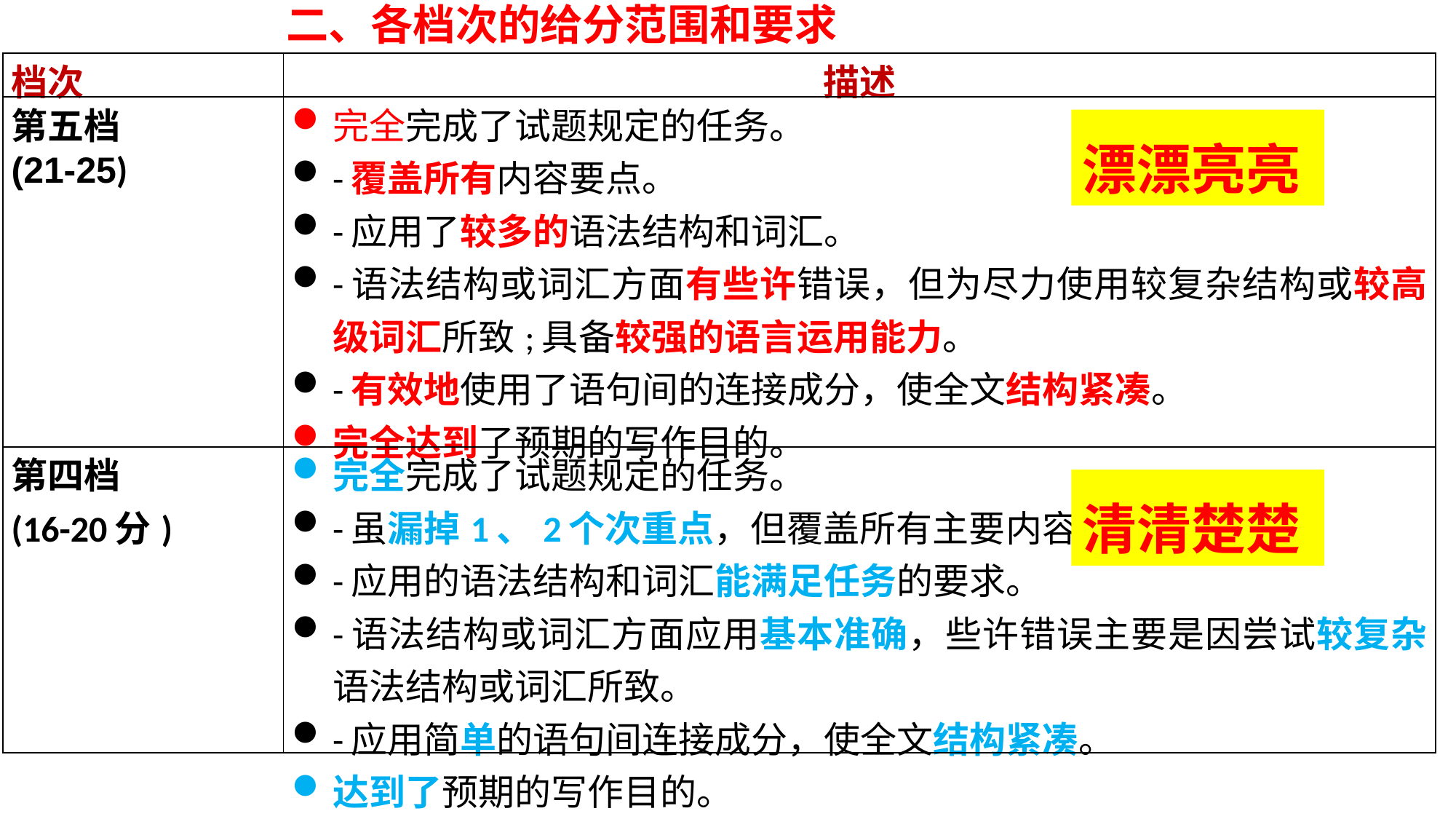

二、各档次的给分范围和要求
| 档次 | 描述 |
| --- | --- |
| 第五档 (21-25) | 完全完成了试题规定的任务。 -覆盖所有内容要点。 -应用了较多的语法结构和词汇。 -语法结构或词汇方面有些许错误，但为尽力使用较复杂结构或较高级词汇所致;具备较强的语言运用能力。 -有效地使用了语句间的连接成分，使全文结构紧凑。 完全达到了预期的写作目的。 |
| 第四档 (16-20分) | 完全完成了试题规定的任务。 -虽漏掉1、2个次重点，但覆盖所有主要内容。 -应用的语法结构和词汇能满足任务的要求。 -语法结构或词汇方面应用基本准确，些许错误主要是因尝试较复杂语法结构或词汇所致。 -应用简单的语句间连接成分，使全文结构紧凑。 达到了预期的写作目的。 |
漂漂亮亮
清清楚楚